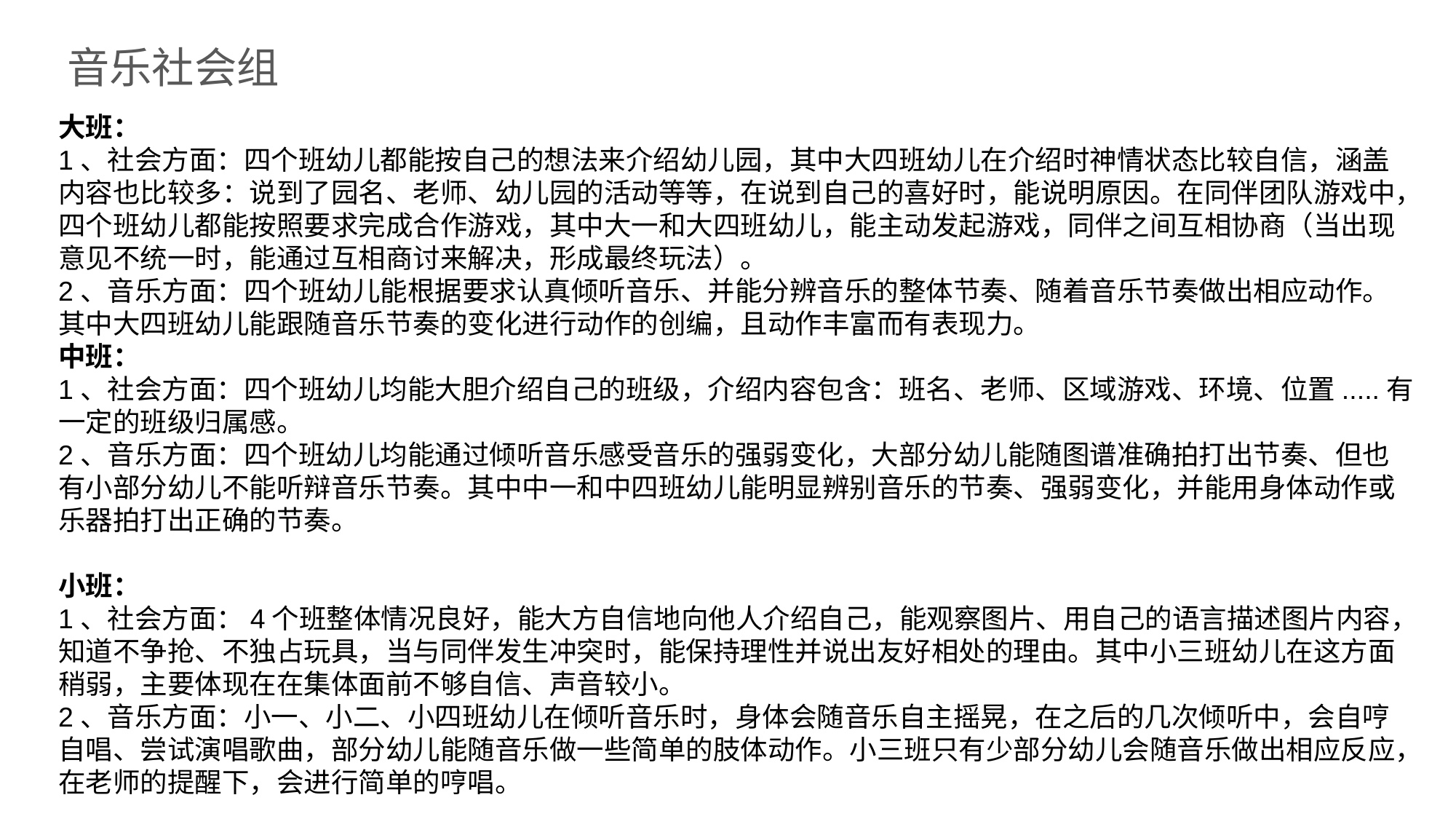

# 音乐社会组
大班：
1、社会方面：四个班幼儿都能按自己的想法来介绍幼儿园，其中大四班幼儿在介绍时神情状态比较自信，涵盖内容也比较多：说到了园名、老师、幼儿园的活动等等，在说到自己的喜好时，能说明原因。在同伴团队游戏中，四个班幼儿都能按照要求完成合作游戏，其中大一和大四班幼儿，能主动发起游戏，同伴之间互相协商（当出现意见不统一时，能通过互相商讨来解决，形成最终玩法）。
2、音乐方面：四个班幼儿能根据要求认真倾听音乐、并能分辨音乐的整体节奏、随着音乐节奏做出相应动作。其中大四班幼儿能跟随音乐节奏的变化进行动作的创编，且动作丰富而有表现力。
中班：
1、社会方面：四个班幼儿均能大胆介绍自己的班级，介绍内容包含：班名、老师、区域游戏、环境、位置.....有一定的班级归属感。
2、音乐方面：四个班幼儿均能通过倾听音乐感受音乐的强弱变化，大部分幼儿能随图谱准确拍打出节奏、但也有小部分幼儿不能听辩音乐节奏。其中中一和中四班幼儿能明显辨别音乐的节奏、强弱变化，并能用身体动作或乐器拍打出正确的节奏。
小班：
1、社会方面：4个班整体情况良好，能大方自信地向他人介绍自己，能观察图片、用自己的语言描述图片内容，知道不争抢、不独占玩具，当与同伴发生冲突时，能保持理性并说出友好相处的理由。其中小三班幼儿在这方面稍弱，主要体现在在集体面前不够自信、声音较小。2、音乐方面：小一、小二、小四班幼儿在倾听音乐时，身体会随音乐自主摇晃，在之后的几次倾听中，会自哼自唱、尝试演唱歌曲，部分幼儿能随音乐做一些简单的肢体动作。小三班只有少部分幼儿会随音乐做出相应反应，在老师的提醒下，会进行简单的哼唱。

10